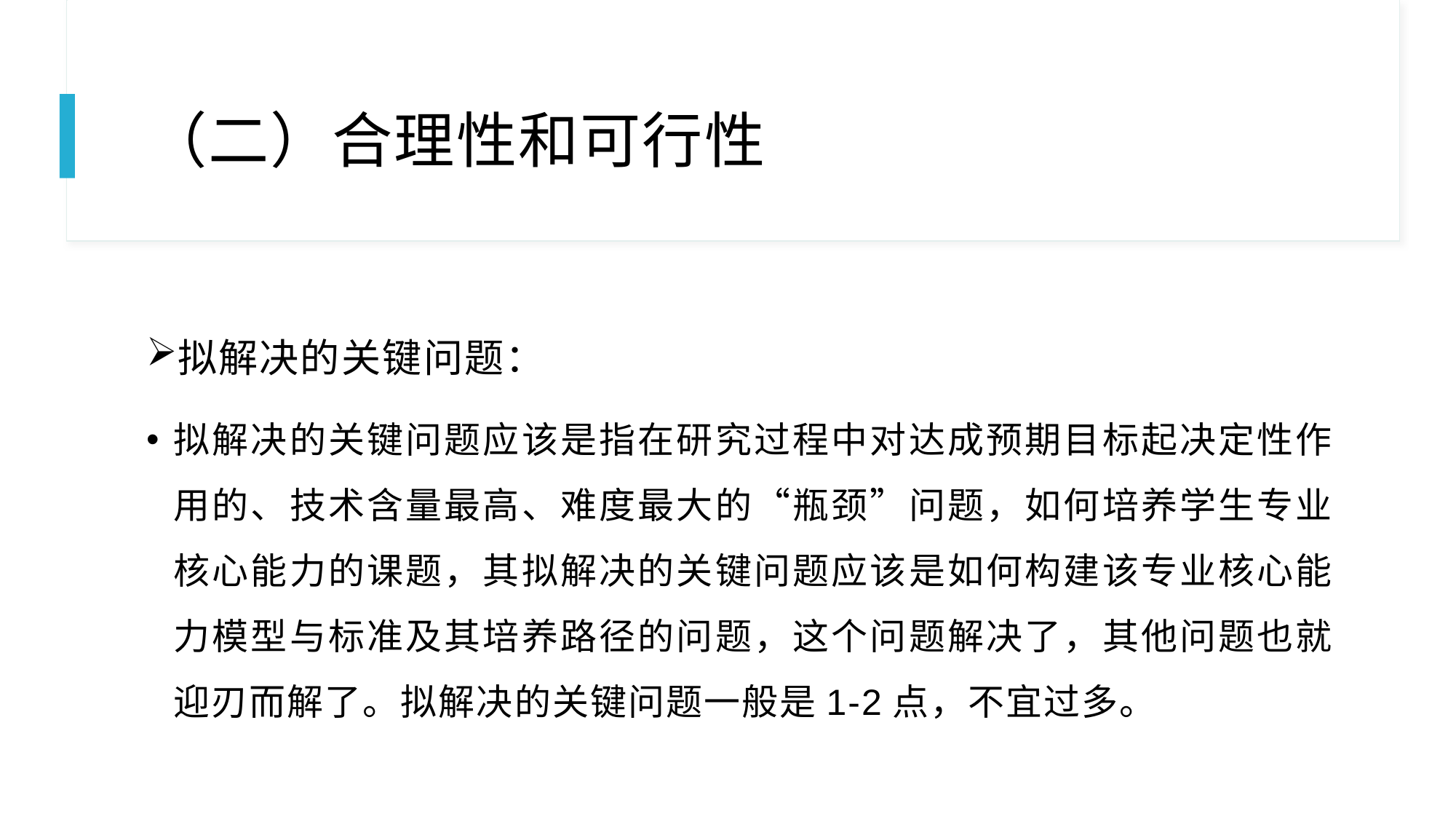

# （二）合理性和可行性
拟解决的关键问题：
拟解决的关键问题应该是指在研究过程中对达成预期目标起决定性作用的、技术含量最高、难度最大的“瓶颈”问题，如何培养学生专业核心能力的课题，其拟解决的关键问题应该是如何构建该专业核心能力模型与标准及其培养路径的问题，这个问题解决了，其他问题也就迎刃而解了。拟解决的关键问题一般是1-2点，不宜过多。